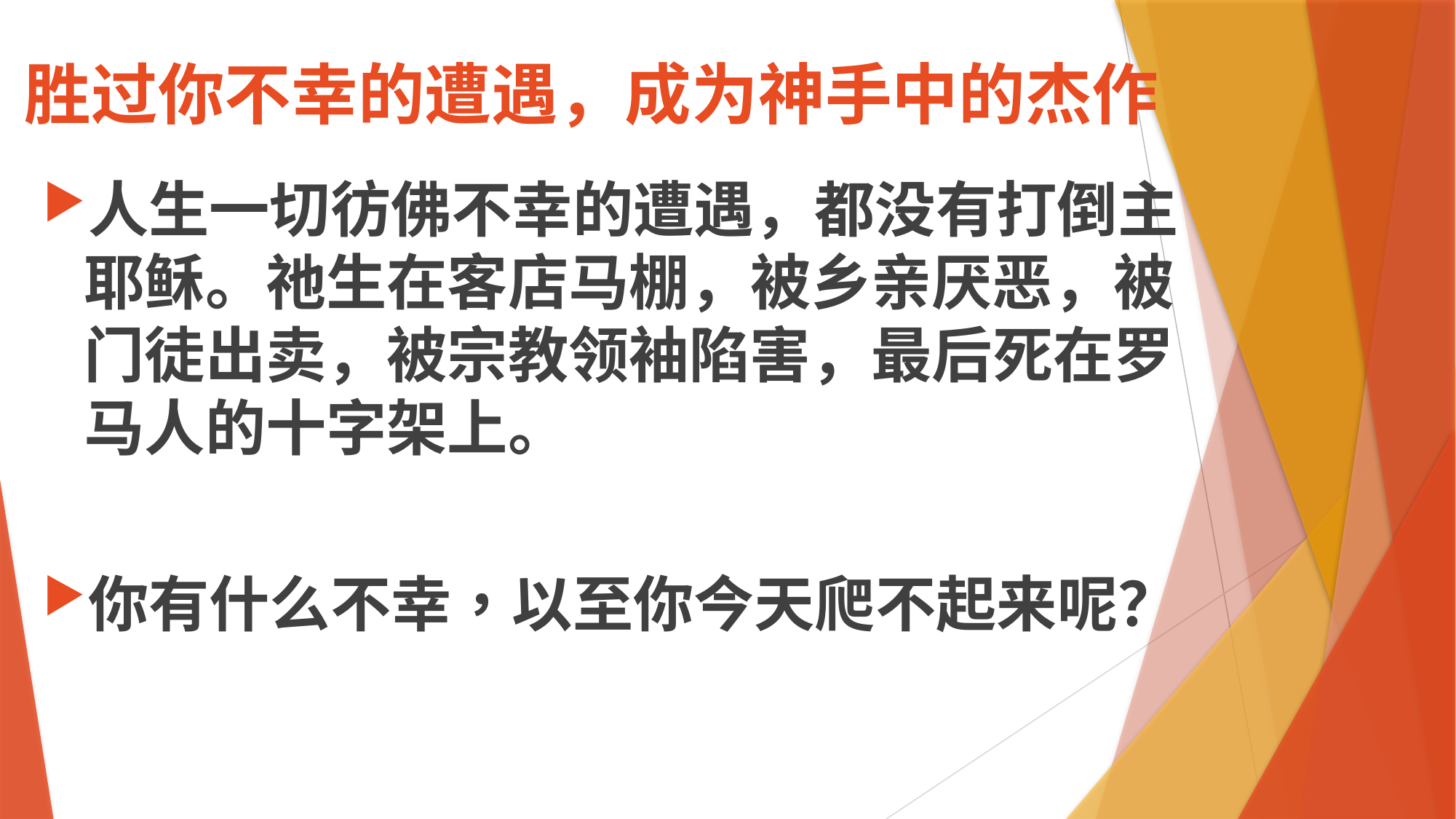

# 胜过你不幸的遭遇，成为神手中的杰作
人生一切彷佛不幸的遭遇，都没有打倒主耶稣。祂生在客店马棚，被乡亲厌恶，被门徒出卖，被宗教领袖陷害，最后死在罗马人的十字架上。

你有什么不幸，以至你今天爬不起来呢？